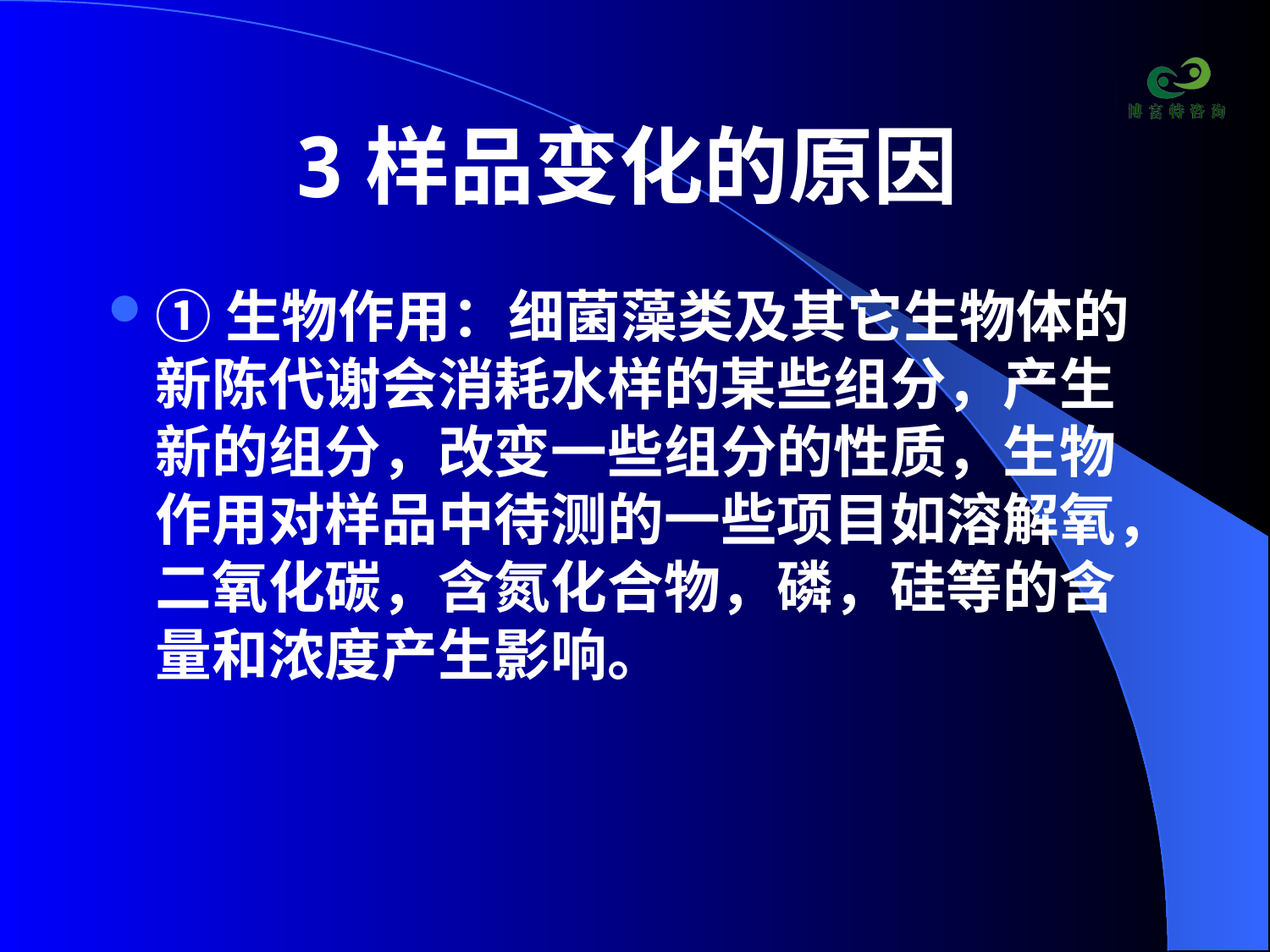

# 3样品变化的原因
①生物作用：细菌藻类及其它生物体的新陈代谢会消耗水样的某些组分，产生新的组分，改变一些组分的性质，生物作用对样品中待测的一些项目如溶解氧，二氧化碳，含氮化合物，磷，硅等的含量和浓度产生影响。